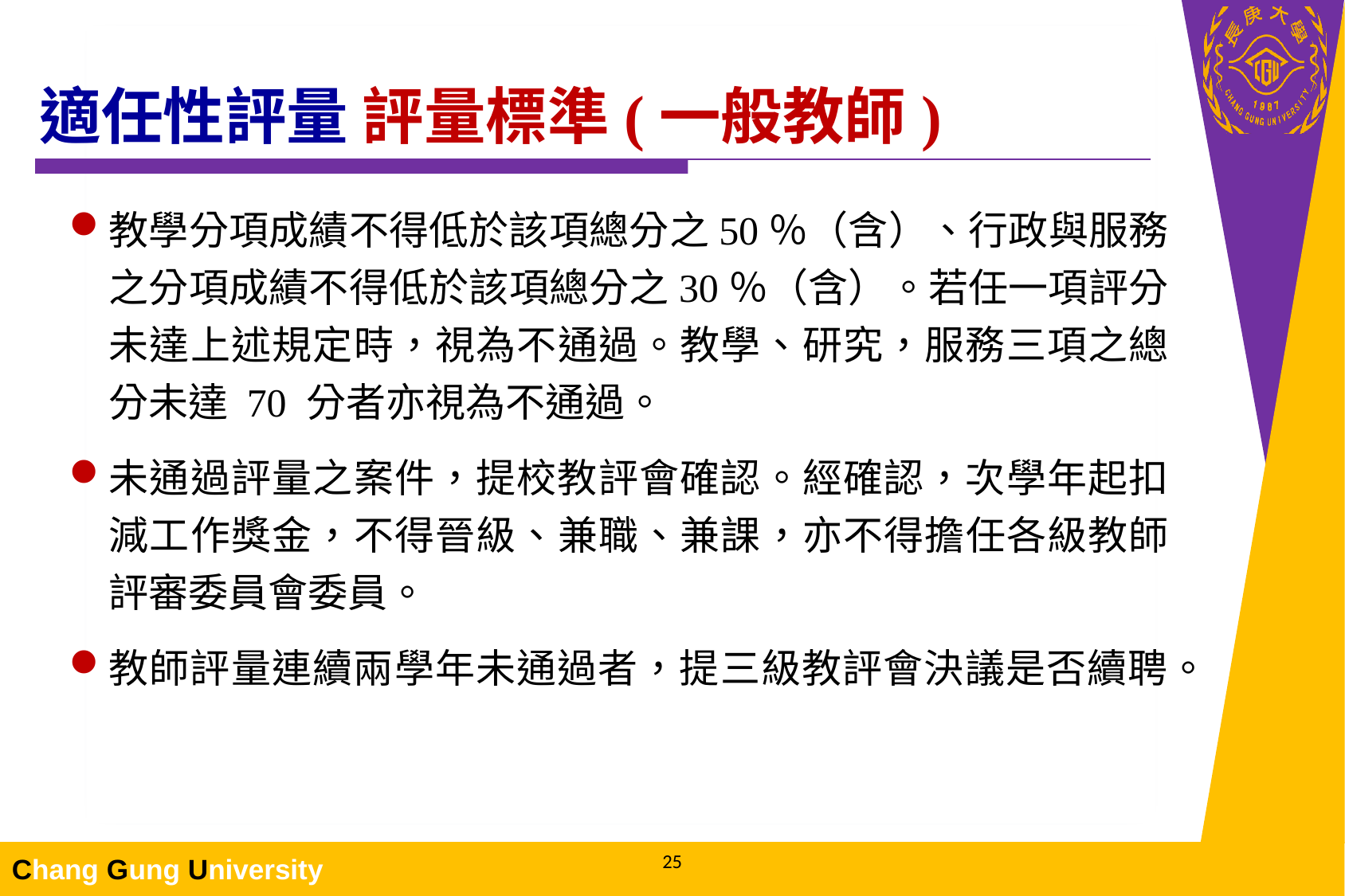

# 適任性評量 評量標準(一般教師)
教學分項成績不得低於該項總分之50％（含）、行政與服務之分項成績不得低於該項總分之30％（含）。若任一項評分未達上述規定時，視為不通過。教學、研究，服務三項之總分未達 70 分者亦視為不通過。
未通過評量之案件，提校教評會確認。經確認，次學年起扣減工作獎金，不得晉級、兼職、兼課，亦不得擔任各級教師評審委員會委員。
教師評量連續兩學年未通過者，提三級教評會決議是否續聘。
25